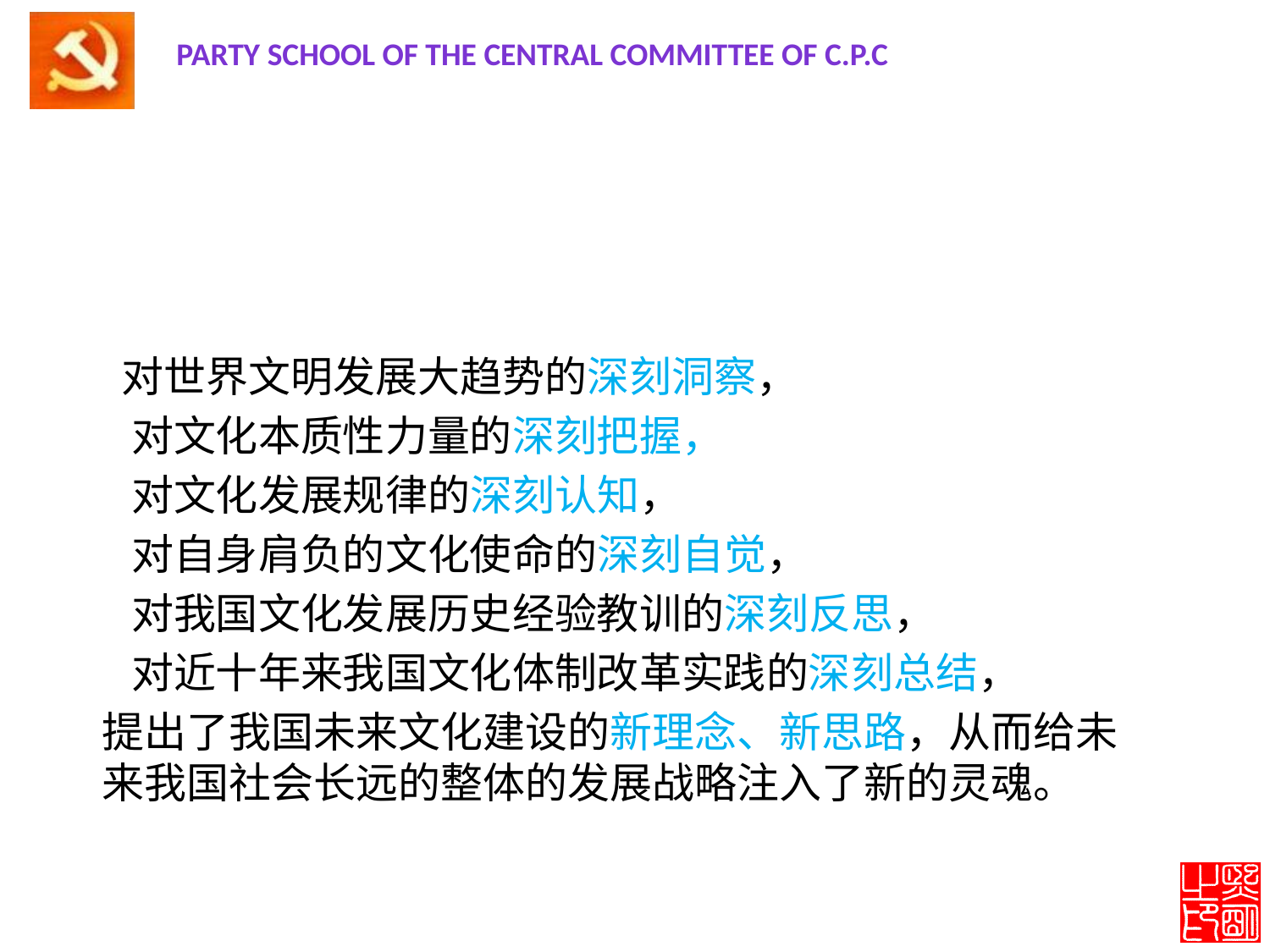

#
 对世界文明发展大趋势的深刻洞察，
  对文化本质性力量的深刻把握，
  对文化发展规律的深刻认知，
  对自身肩负的文化使命的深刻自觉，
  对我国文化发展历史经验教训的深刻反思，
  对近十年来我国文化体制改革实践的深刻总结，
提出了我国未来文化建设的新理念、新思路，从而给未来我国社会长远的整体的发展战略注入了新的灵魂。